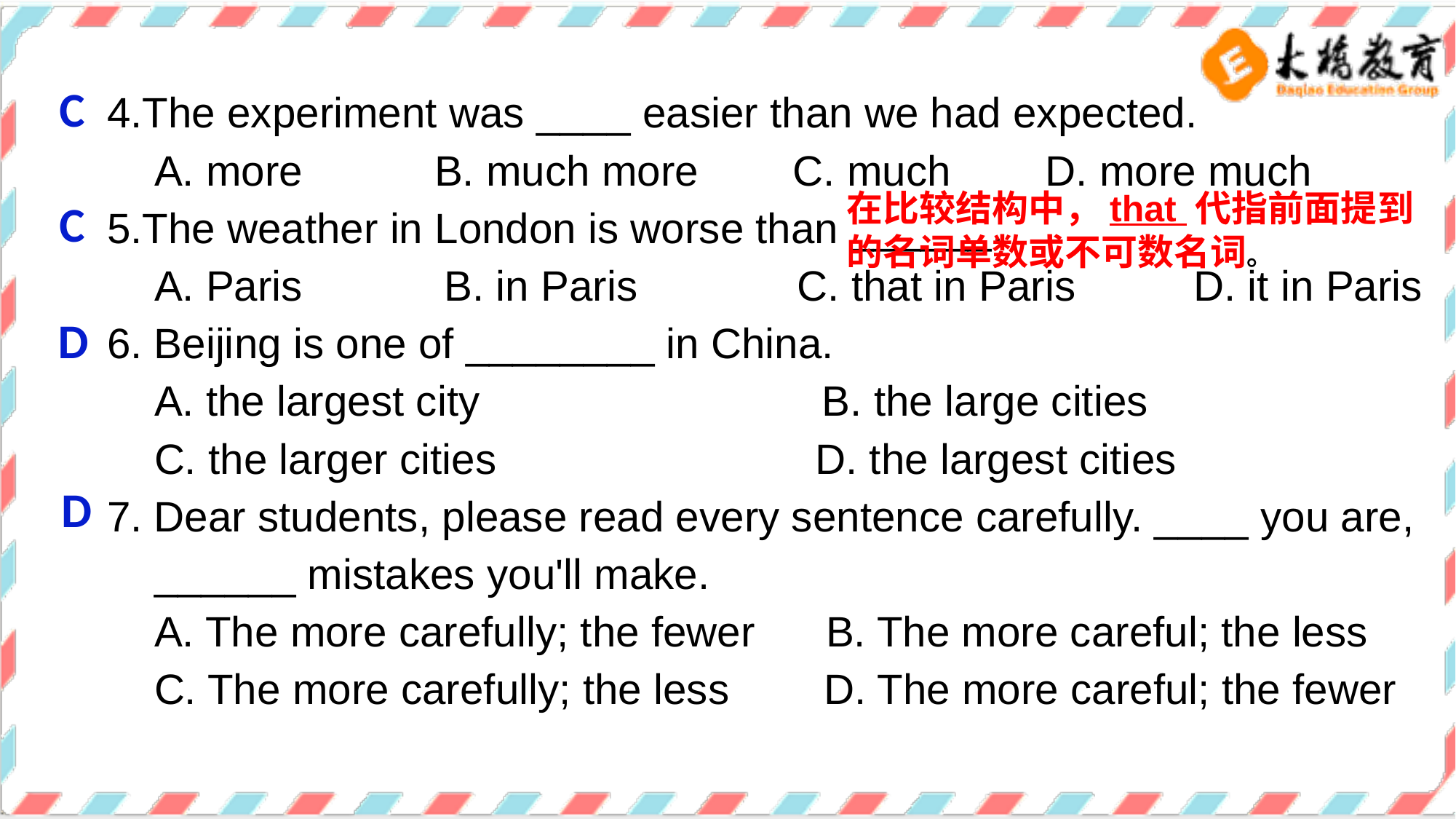

C
4.The experiment was ____ easier than we had expected.
    A. more		B. much more        C. much        D. more much
5.The weather in London is worse than ______.
    A. Paris            B. in Paris		   C. that in Paris          D. it in Paris
6. Beijing is one of ________ in China.
    A. the largest city                             B. the large cities
    C. the larger cities                           D. the largest cities
7. Dear students, please read every sentence carefully. ____ you are,
    ______ mistakes you'll make.
    A. The more carefully; the fewer      B. The more careful; the less
    C. The more carefully; the less        D. The more careful; the fewer
在比较结构中，that 代指前面提到的名词单数或不可数名词。
C
D
D